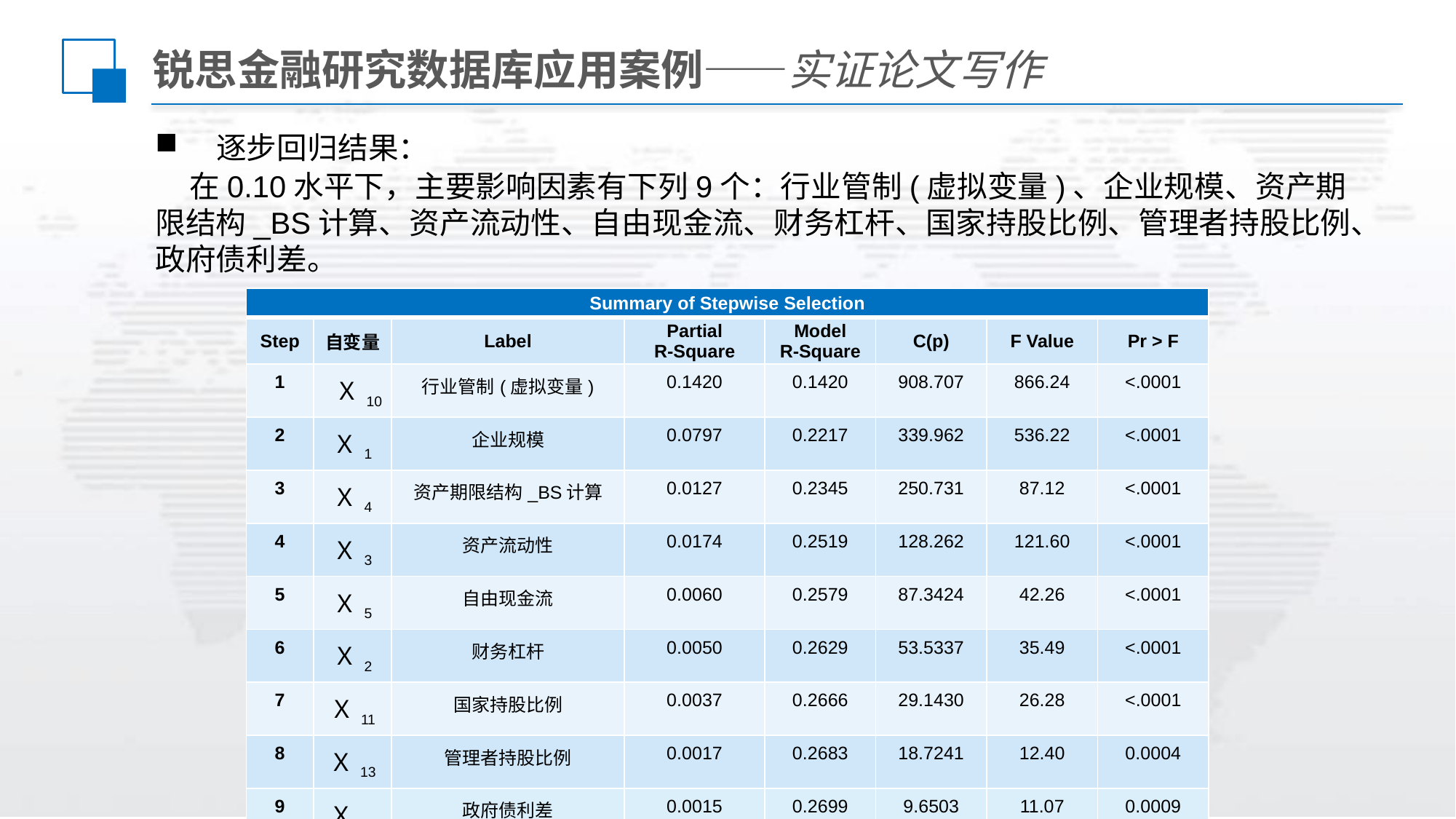

# 锐思金融研究数据库应用案例——实证论文写作
逐步回归结果：
    在0.10水平下，主要影响因素有下列9个：行业管制(虚拟变量)、企业规模、资产期限结构_BS计算、资产流动性、自由现金流、财务杠杆、国家持股比例、管理者持股比例、政府债利差。
| Summary of Stepwise Selection |  |  |  |  |  |  |  |
| --- | --- | --- | --- | --- | --- | --- | --- |
| Step | 自变量 | Label | Partial R-Square | Model R-Square | C(p) | F Value | Pr > F |
| 1 | Ｘ10 | 行业管制(虚拟变量) | 0.1420 | 0.1420 | 908.707 | 866.24 | <.0001 |
| 2 | Ｘ1 | 企业规模 | 0.0797 | 0.2217 | 339.962 | 536.22 | <.0001 |
| 3 | Ｘ4 | 资产期限结构\_BS计算 | 0.0127 | 0.2345 | 250.731 | 87.12 | <.0001 |
| 4 | Ｘ3 | 资产流动性 | 0.0174 | 0.2519 | 128.262 | 121.60 | <.0001 |
| 5 | Ｘ5 | 自由现金流 | 0.0060 | 0.2579 | 87.3424 | 42.26 | <.0001 |
| 6 | Ｘ2 | 财务杠杆 | 0.0050 | 0.2629 | 53.5337 | 35.49 | <.0001 |
| 7 | Ｘ11 | 国家持股比例 | 0.0037 | 0.2666 | 29.1430 | 26.28 | <.0001 |
| 8 | Ｘ13 | 管理者持股比例 | 0.0017 | 0.2683 | 18.7241 | 12.40 | 0.0004 |
| 9 | Ｘ14 | 政府债利差 | 0.0015 | 0.2699 | 9.6503 | 11.07 | 0.0009 |